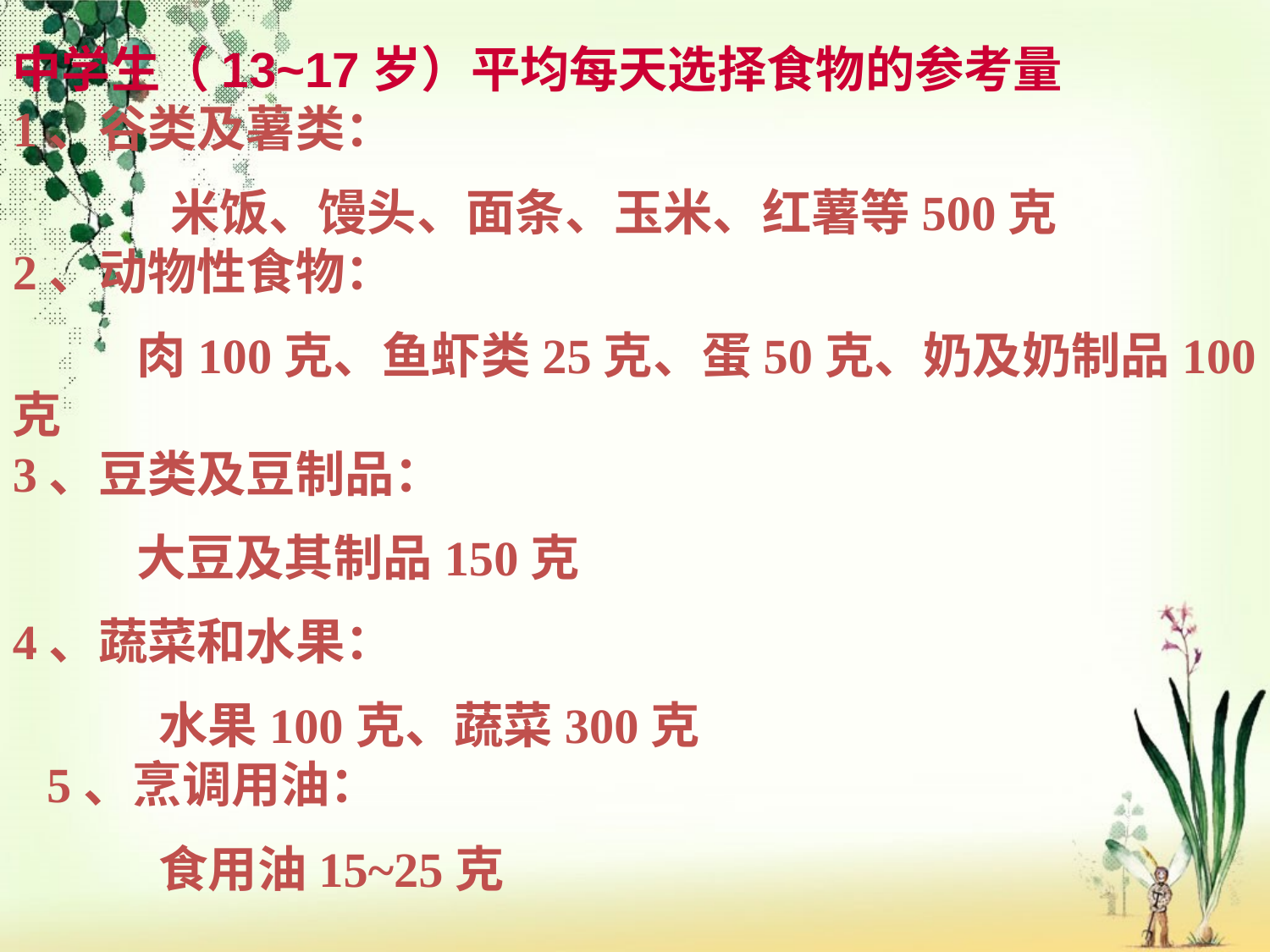

中学生（13~17岁）平均每天选择食物的参考量
1、谷类及薯类：
             米饭、馒头、面条、玉米、红薯等500克
2、动物性食物：
          肉100克、鱼虾类25克、蛋50克、奶及奶制品100克
3、豆类及豆制品：
          大豆及其制品150克
4、蔬菜和水果：
            水果100克、蔬菜300克                                                    5、烹调用油：
            食用油15~25克